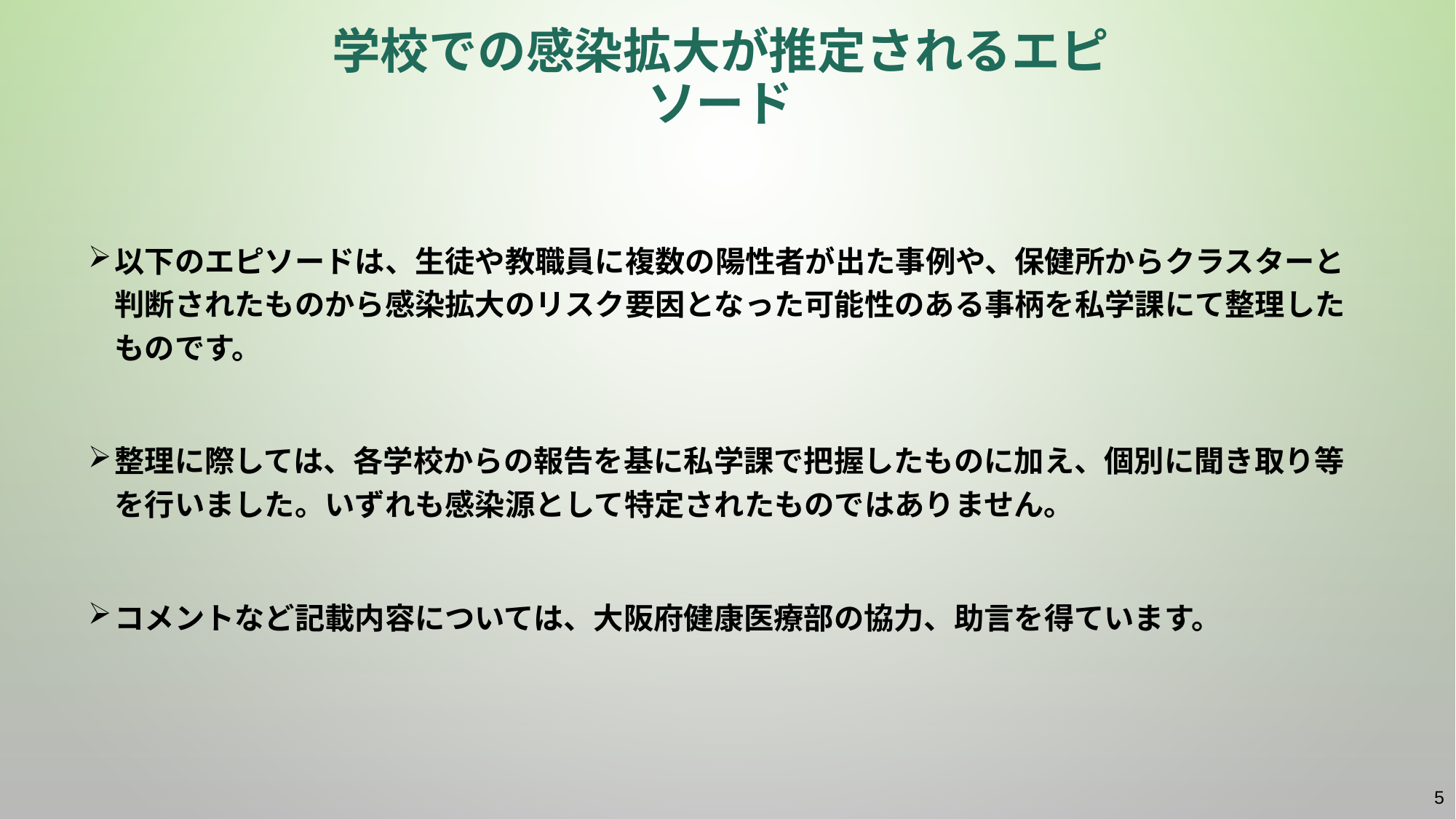

# 学校での感染拡大が推定されるエピソード

以下のエピソードは、生徒や教職員に複数の陽性者が出た事例や、保健所からクラスターと判断されたものから感染拡大のリスク要因となった可能性のある事柄を私学課にて整理したものです。

整理に際しては、各学校からの報告を基に私学課で把握したものに加え、個別に聞き取り等を行いました。いずれも感染源として特定されたものではありません。

コメントなど記載内容については、大阪府健康医療部の協力、助言を得ています。

5